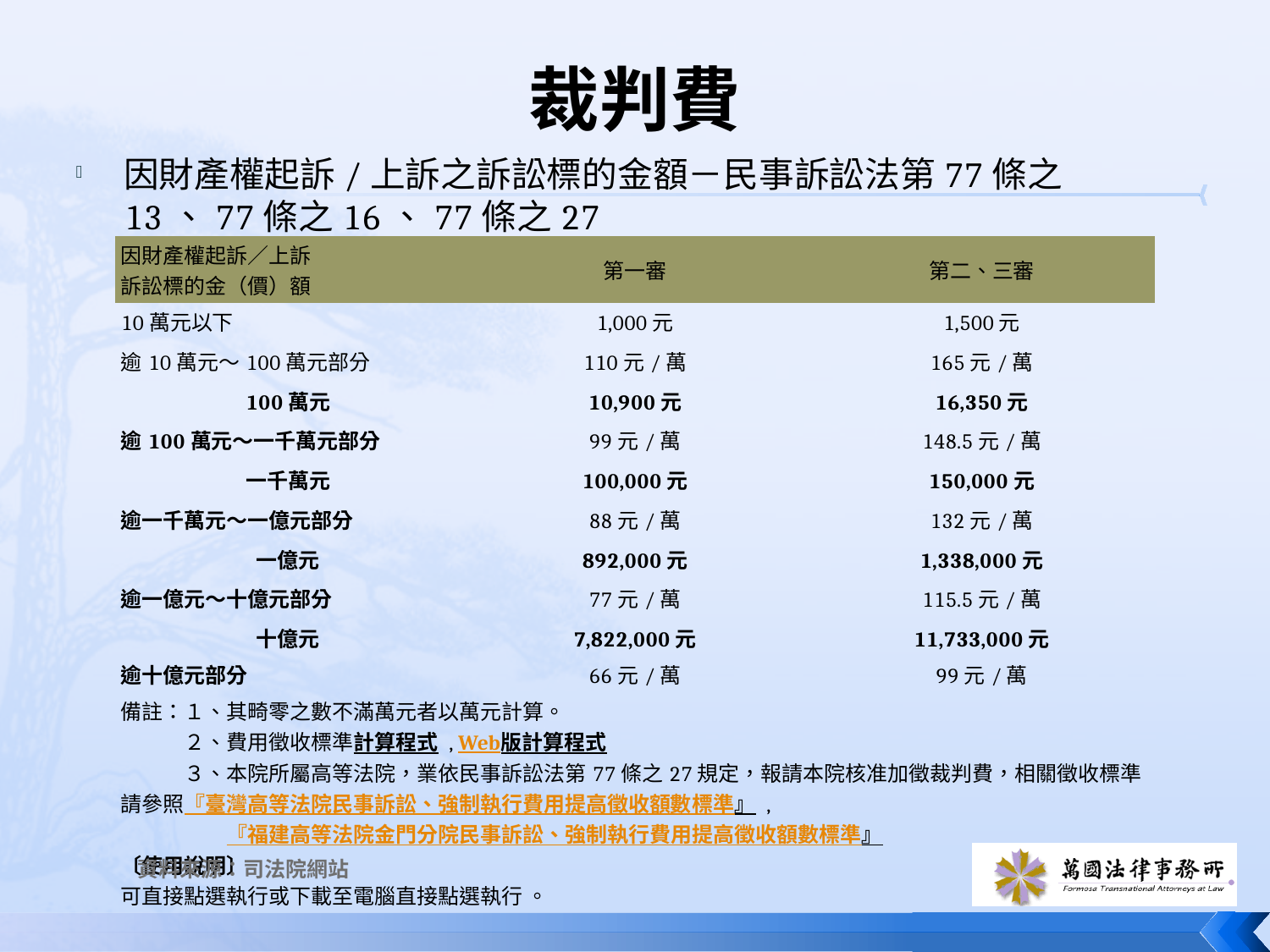

# 裁判費
因財產權起訴/上訴之訴訟標的金額－民事訴訟法第77條之13、77條之16、77條之27

| 因財產權起訴／上訴 訴訟標的金（價）額 | 第一審 | 第二、三審 |
| --- | --- | --- |
| 10萬元以下 | 1,000元 | 1,500元 |
| 逾10萬元～100萬元部分 | 110元/萬 | 165元/萬 |
| 100萬元 | 10,900元 | 16,350元 |
| 逾100萬元～一千萬元部分 | 99元/萬 | 148.5元/萬 |
| 一千萬元 | 100,000元 | 150,000元 |
| 逾一千萬元～一億元部分 | 88元/萬 | 132元/萬 |
| 一億元 | 892,000元 | 1,338,000元 |
| 逾一億元～十億元部分 | 77元/萬 | 115.5元/萬 |
| 十億元 | 7,822,000元 | 11,733,000元 |
| 逾十億元部分 | 66元/萬 | 99元/萬 |
| 備註：１、其畸零之數不滿萬元者以萬元計算。 　　　２、費用徵收標準計算程式 , Web版計算程式 　　　３、本院所屬高等法院，業依民事訴訟法第77條之27規定，報請本院核准加徵裁判費，相關徵收標準請參照『臺灣高等法院民事訴訟、強制執行費用提高徵收額數標準』 , 　　　　　『福建高等法院金門分院民事訴訟、強制執行費用提高徵收額數標準』 〔使用說明〕 可直接點選執行或下載至電腦直接點選執行 。 |  |  |
資料來源：司法院網站